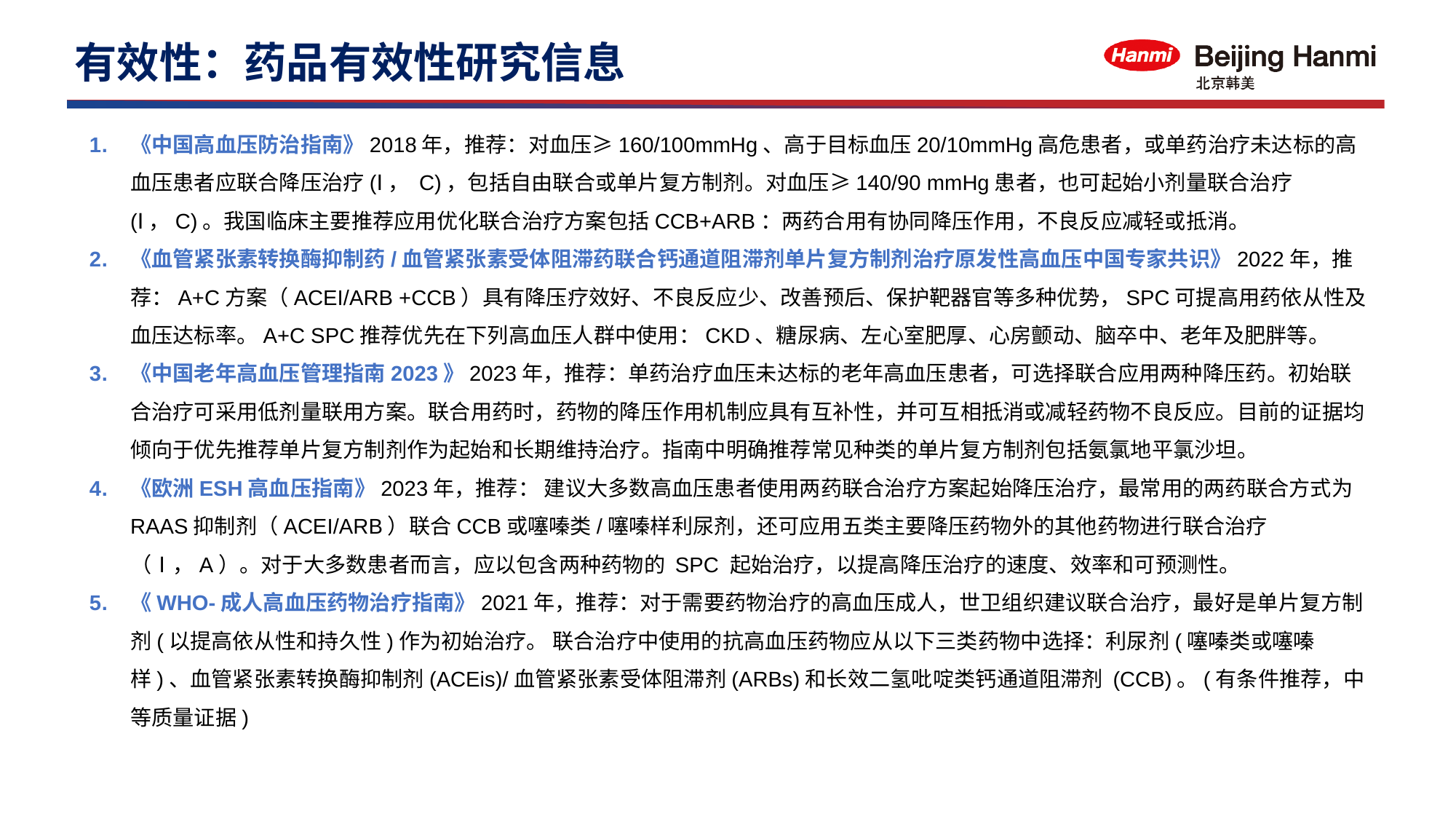

有效性：药品有效性研究信息
《中国高血压防治指南》2018年，推荐：对血压≥160/100mmHg、高于目标血压20/10mmHg高危患者，或单药治疗未达标的高血压患者应联合降压治疗(Ⅰ， C)，包括自由联合或单片复方制剂。对血压≥140/90 mmHg患者，也可起始小剂量联合治疗(Ⅰ，C)。我国临床主要推荐应用优化联合治疗方案包括CCB+ARB：两药合用有协同降压作用，不良反应减轻或抵消。
《血管紧张素转换酶抑制药/血管紧张素受体阻滞药联合钙通道阻滞剂单片复方制剂治疗原发性高血压中国专家共识》2022年，推荐：A+C方案（ACEI/ARB +CCB）具有降压疗效好、不良反应少、改善预后、保护靶器官等多种优势，SPC可提高用药依从性及血压达标率。A+C SPC推荐优先在下列高血压人群中使用：CKD、糖尿病、左心室肥厚、心房颤动、脑卒中、老年及肥胖等。
《中国老年高血压管理指南2023》2023年，推荐：单药治疗血压未达标的老年高血压患者，可选择联合应用两种降压药。初始联合治疗可采用低剂量联用方案。联合用药时，药物的降压作用机制应具有互补性，并可互相抵消或减轻药物不良反应。目前的证据均倾向于优先推荐单片复方制剂作为起始和长期维持治疗。指南中明确推荐常见种类的单片复方制剂包括氨氯地平氯沙坦。
《欧洲ESH高血压指南》2023年，推荐： 建议大多数高血压患者使用两药联合治疗方案起始降压治疗，最常用的两药联合方式为RAAS抑制剂（ACEI/ARB）联合CCB或噻嗪类/噻嗪样利尿剂，还可应用五类主要降压药物外的其他药物进行联合治疗（Ⅰ，A）。对于大多数患者而言，应以包含两种药物的 SPC 起始治疗，以提高降压治疗的速度、效率和可预测性。
《WHO-成人高血压药物治疗指南》2021年，推荐：对于需要药物治疗的高血压成人，世卫组织建议联合治疗，最好是单片复方制剂(以提高依从性和持久性)作为初始治疗。 联合治疗中使用的抗高血压药物应从以下三类药物中选择：利尿剂(噻嗪类或噻嗪样)、血管紧张素转换酶抑制剂(ACEis)/血管紧张素受体阻滞剂(ARBs)和长效二氢吡啶类钙通道阻滞剂 (CCB)。(有条件推荐，中等质量证据)